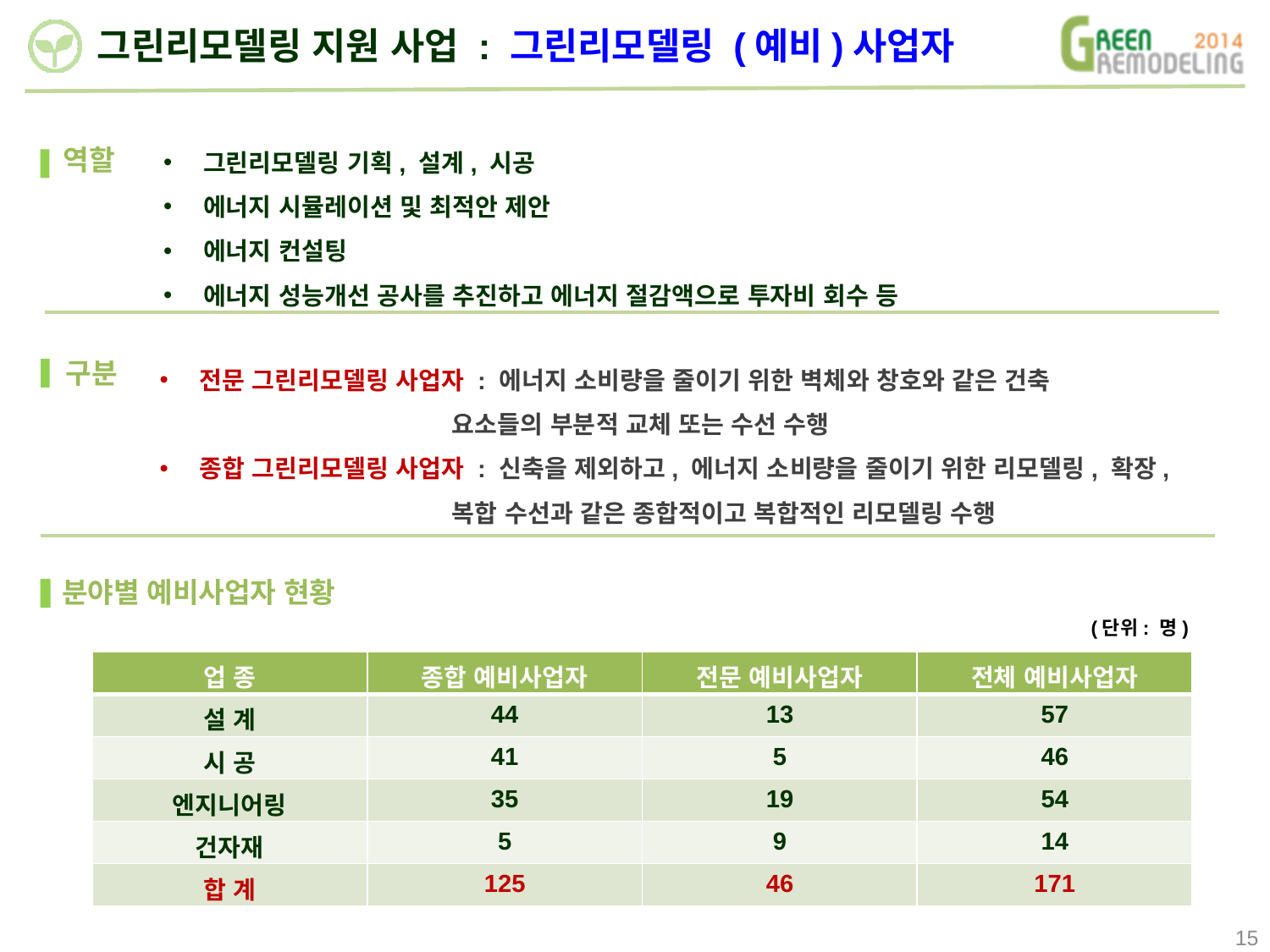

그린리모델링 지원 사업 : 그린리모델링 (예비)사업자
그린리모델링 기획, 설계, 시공
에너지 시뮬레이션 및 최적안 제안
에너지 컨설팅
에너지 성능개선 공사를 추진하고 에너지 절감액으로 투자비 회수 등
역할

전문 그린리모델링 사업자 : 에너지 소비량을 줄이기 위한 벽체와 창호와 같은 건축
                                         요소들의 부분적 교체 또는 수선 수행
종합 그린리모델링 사업자 : 신축을 제외하고, 에너지 소비량을 줄이기 위한 리모델링, 확장,
                                         복합 수선과 같은 종합적이고 복합적인 리모델링 수행
구분

분야별 예비사업자 현황

(단위: 명)
| 업 종 | 종합 예비사업자 | 전문 예비사업자 | 전체 예비사업자 |
| --- | --- | --- | --- |
| 설 계 | 44 | 13 | 57 |
| 시 공 | 41 | 5 | 46 |
| 엔지니어링 | 35 | 19 | 54 |
| 건자재 | 5 | 9 | 14 |
| 합 계 | 125 | 46 | 171 |
15